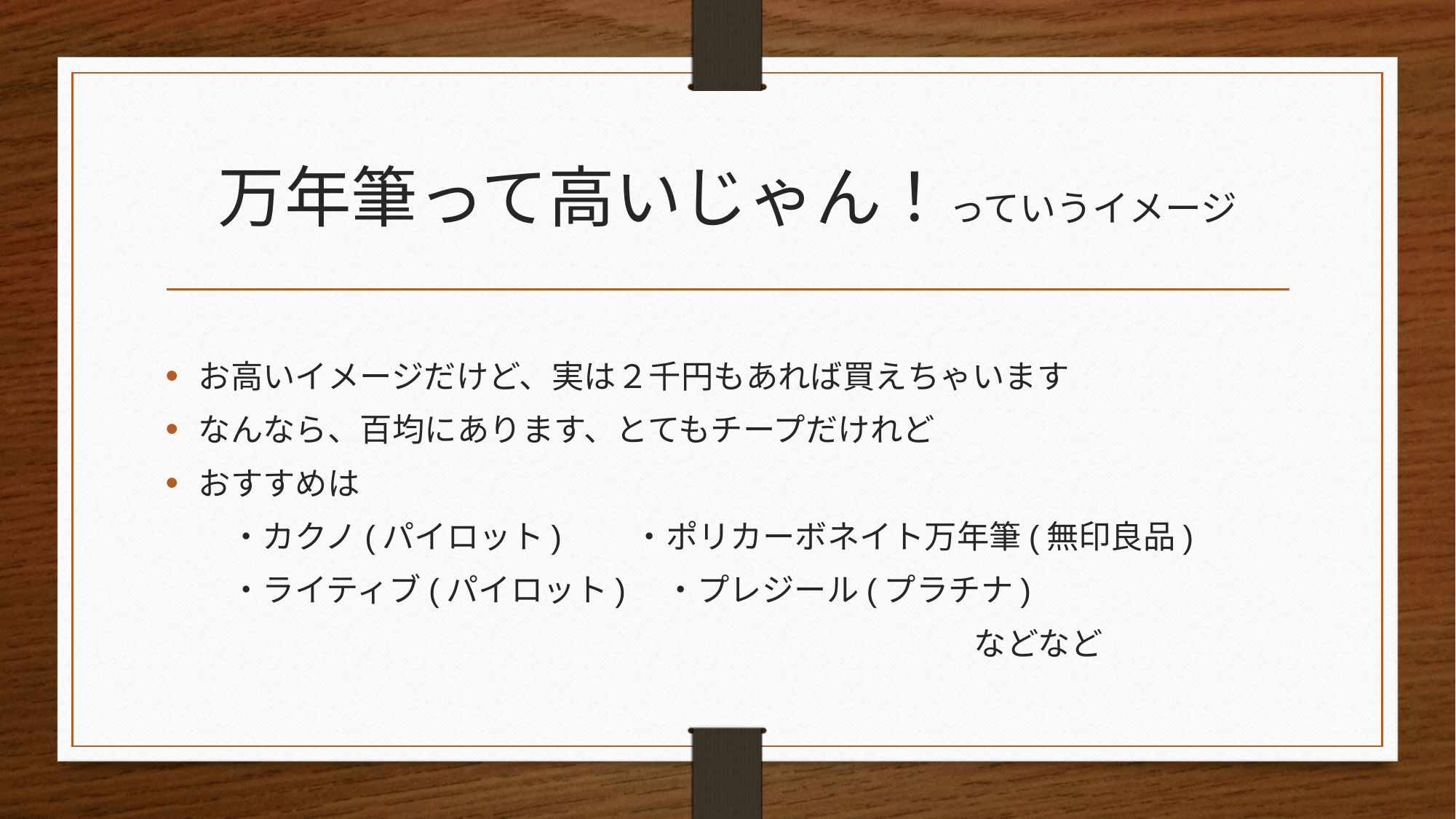

# 万年筆って高いじゃん！っていうイメージ
お高いイメージだけど、実は２千円もあれば買えちゃいます
なんなら、百均にあります、とてもチープだけれど
おすすめは
　　・カクノ(パイロット)　　・ポリカーボネイト万年筆(無印良品)
　　・ライティブ(パイロット)　・プレジール(プラチナ)
　　　　　　　　　　　　　　　　　　　　　　　　　などなど